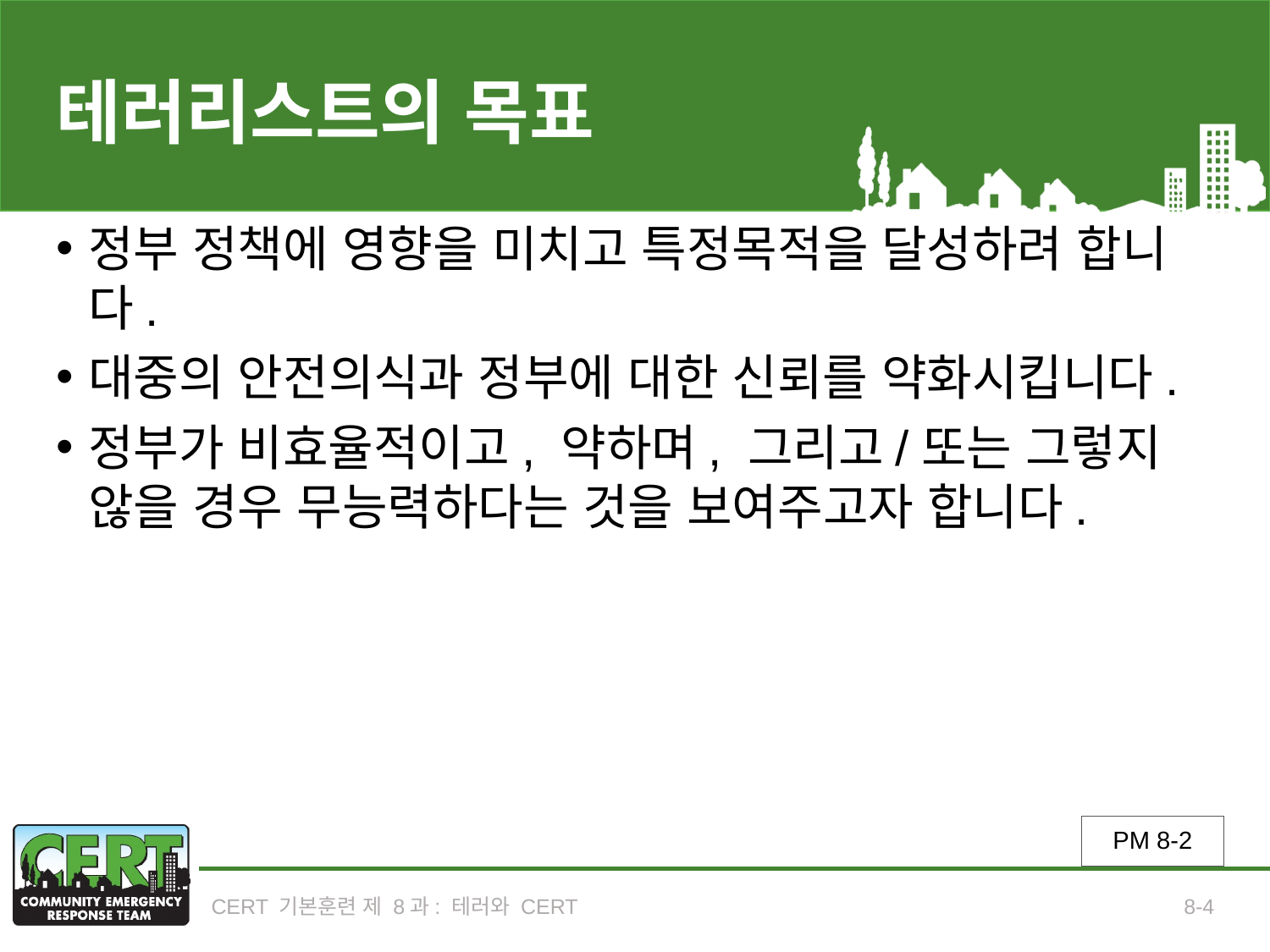

# 테러리스트의 목표
정부 정책에 영향을 미치고 특정목적을 달성하려 합니다.
대중의 안전의식과 정부에 대한 신뢰를 약화시킵니다.
정부가 비효율적이고, 약하며, 그리고/또는 그렇지 않을 경우 무능력하다는 것을 보여주고자 합니다.
PM 8-2
CERT 기본훈련 제 8과: 테러와 CERT
8-4